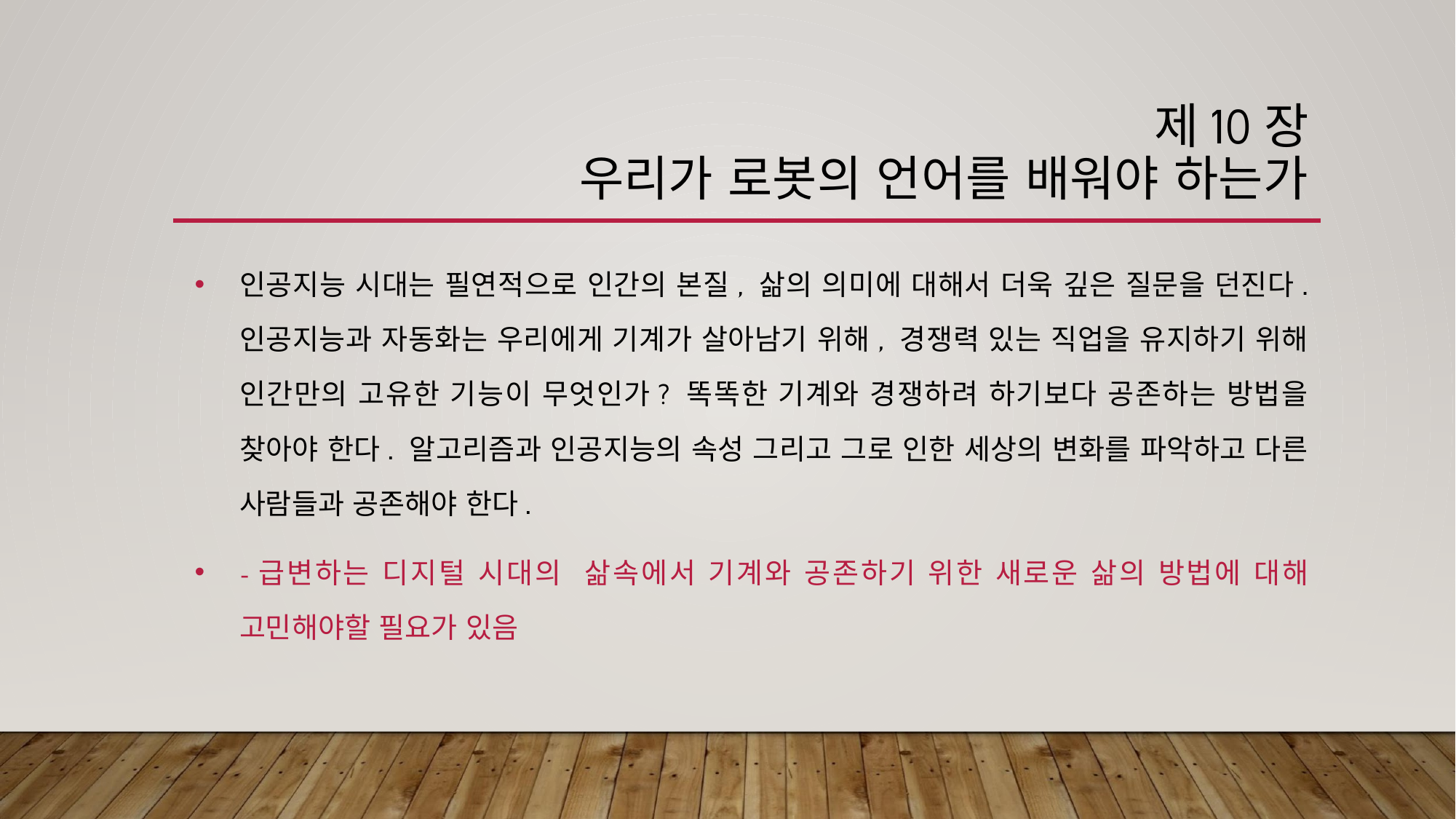

# 제10장 우리가 로봇의 언어를 배워야 하는가
인공지능 시대는 필연적으로 인간의 본질, 삶의 의미에 대해서 더욱 깊은 질문을 던진다. 인공지능과 자동화는 우리에게 기계가 살아남기 위해, 경쟁력 있는 직업을 유지하기 위해 인간만의 고유한 기능이 무엇인가? 똑똑한 기계와 경쟁하려 하기보다 공존하는 방법을 찾아야 한다. 알고리즘과 인공지능의 속성 그리고 그로 인한 세상의 변화를 파악하고 다른 사람들과 공존해야 한다.
-급변하는 디지털 시대의  삶속에서 기계와 공존하기 위한 새로운 삶의 방법에 대해 고민해야할 필요가 있음